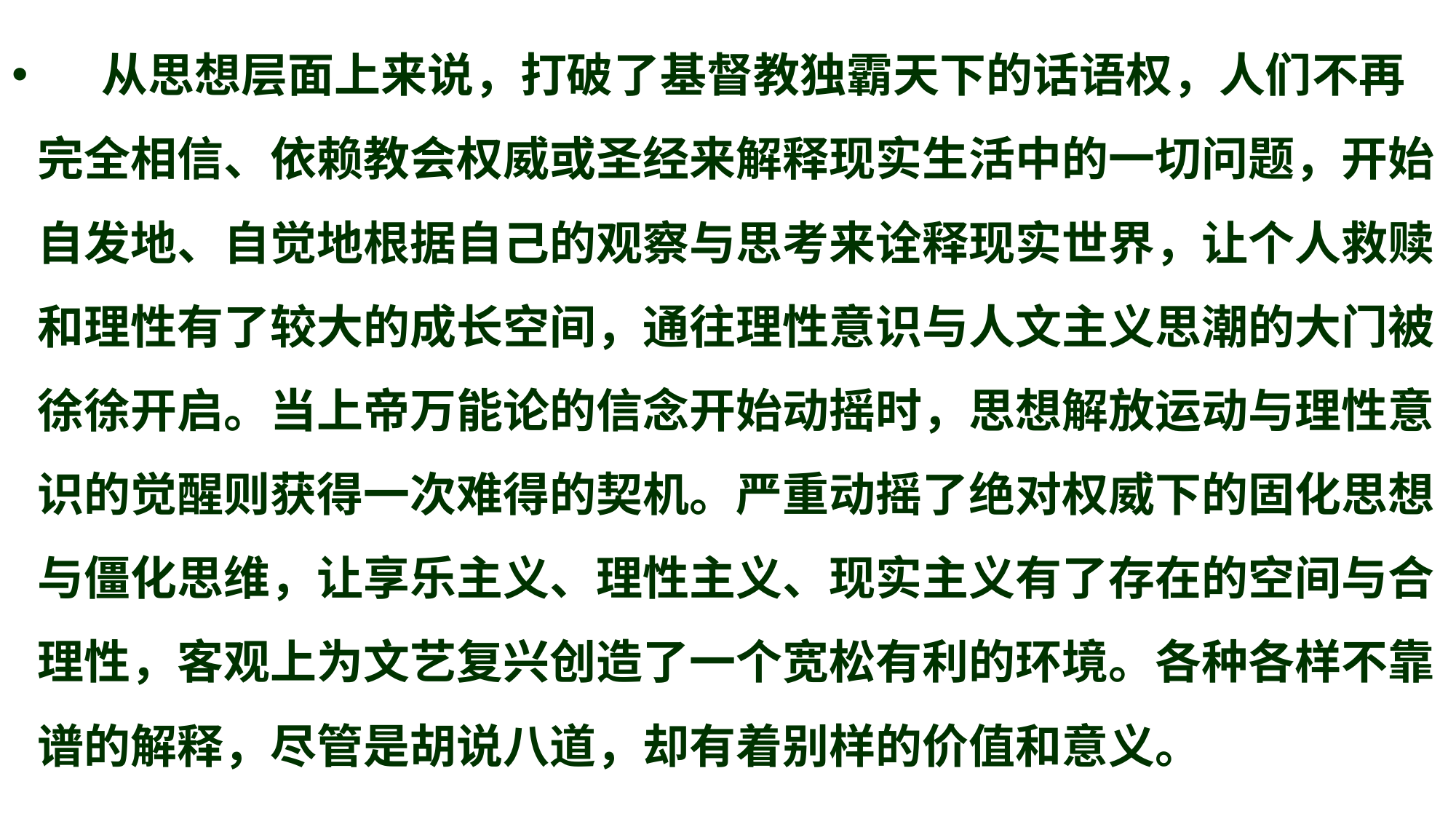

从思想层面上来说，打破了基督教独霸天下的话语权，人们不再完全相信、依赖教会权威或圣经来解释现实生活中的一切问题，开始自发地、自觉地根据自己的观察与思考来诠释现实世界，让个人救赎和理性有了较大的成长空间，通往理性意识与人文主义思潮的大门被徐徐开启。当上帝万能论的信念开始动摇时，思想解放运动与理性意识的觉醒则获得一次难得的契机。严重动摇了绝对权威下的固化思想与僵化思维，让享乐主义、理性主义、现实主义有了存在的空间与合理性，客观上为文艺复兴创造了一个宽松有利的环境。各种各样不靠谱的解释，尽管是胡说八道，却有着别样的价值和意义。
#